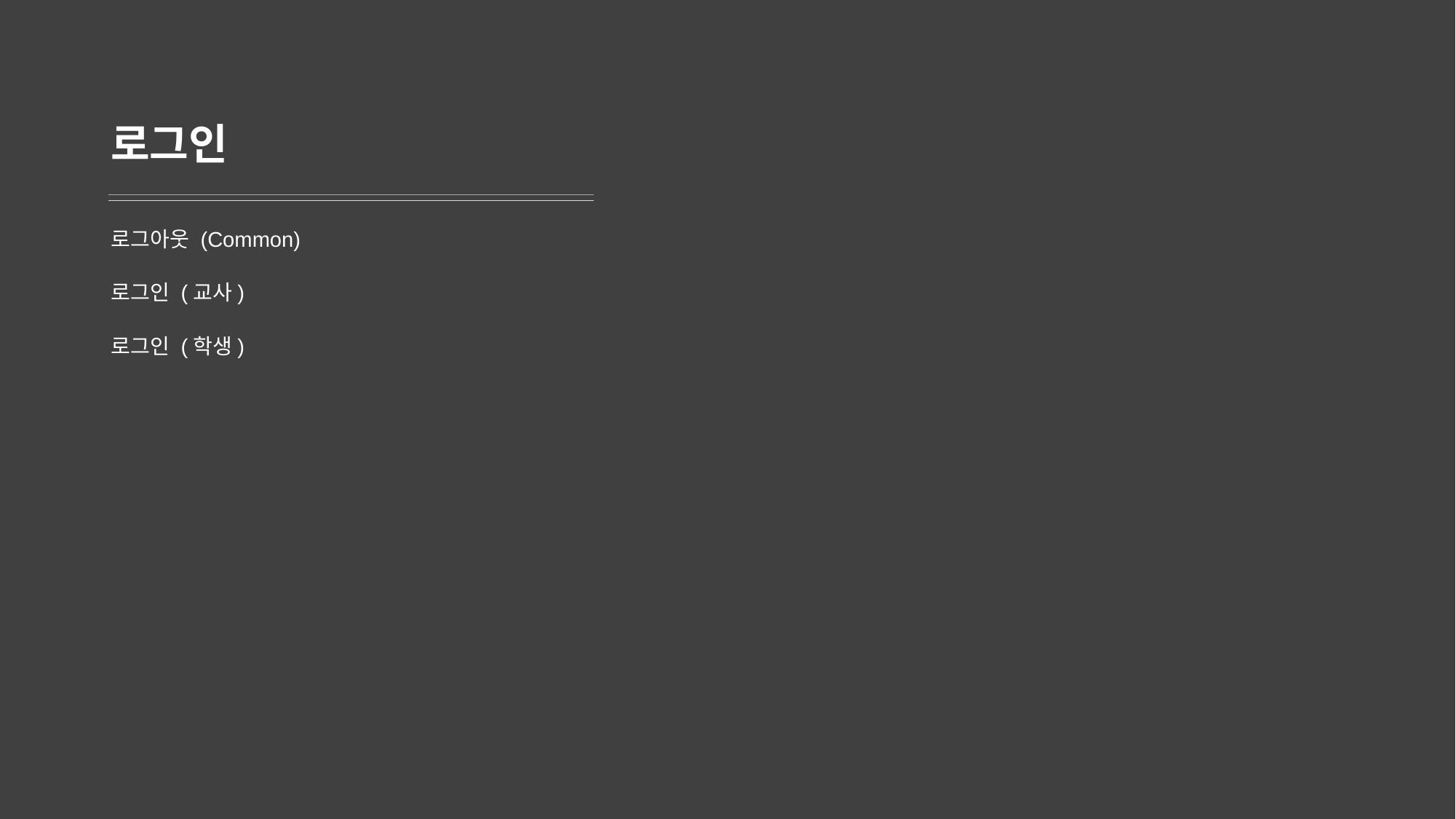

# 로그인
로그아웃 (Common)
로그인 (교사)
로그인 (학생)